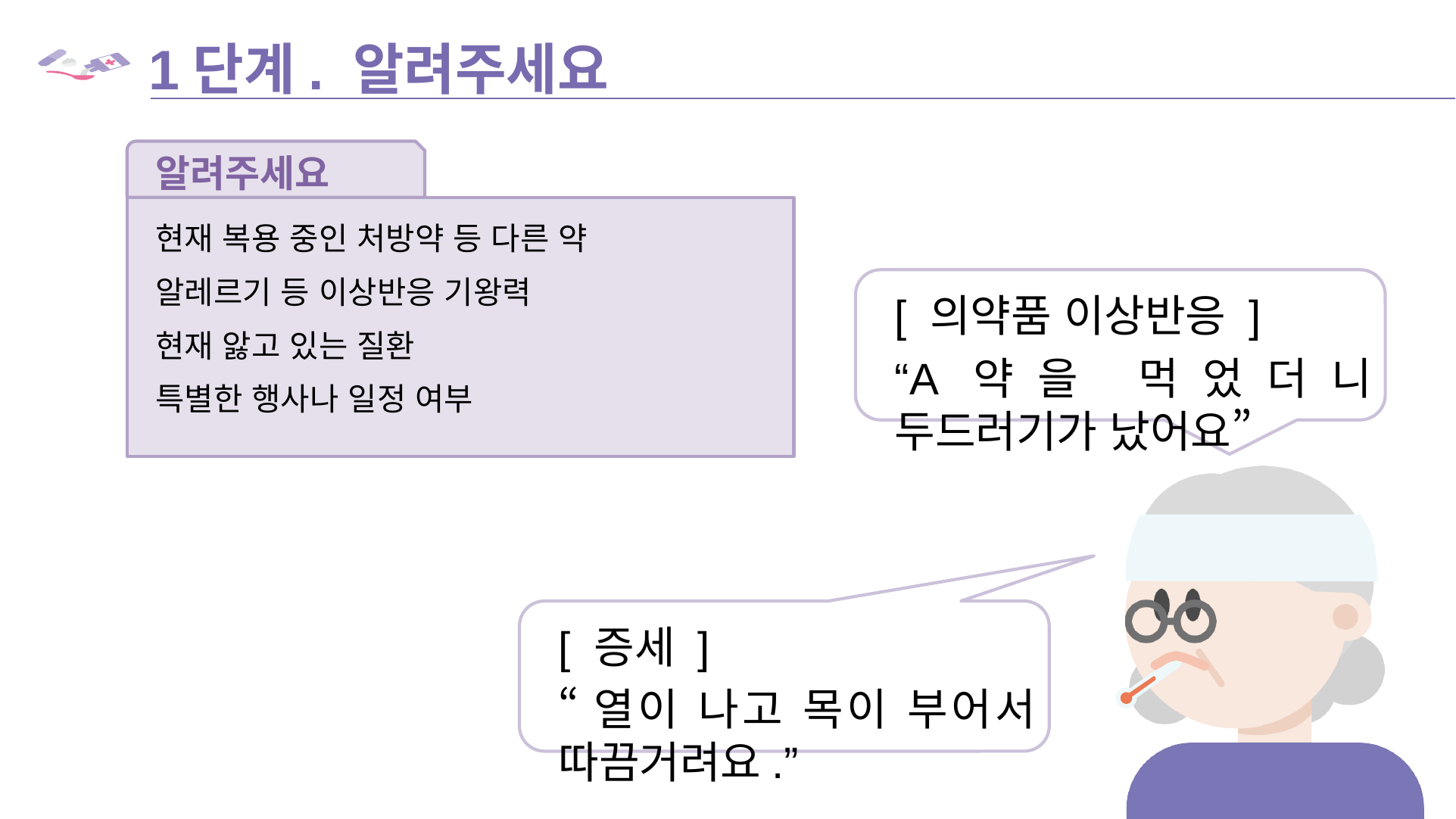

# 1단계. 알려주세요

알려주세요

현재 복용 중인 처방약 등 다른 약
알레르기 등 이상반응 기왕력
현재 앓고 있는 질환
특별한 행사나 일정 여부

[ 의약품 이상반응 ]
“A약을 먹었더니 두드러기가 났어요”

[ 증세 ]
“열이 나고 목이 부어서 따끔거려요.”